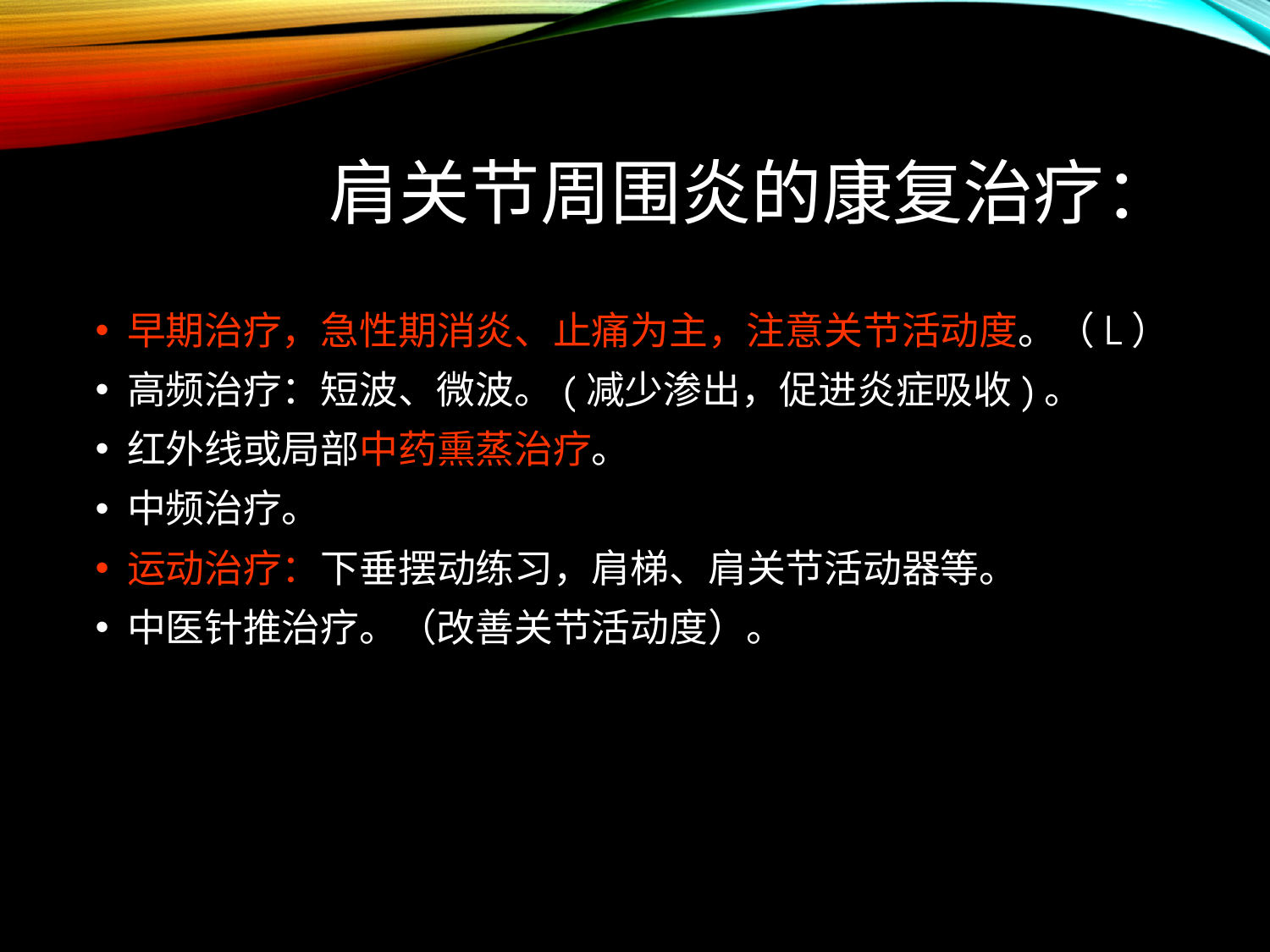

# 肩关节周围炎的康复治疗：
早期治疗，急性期消炎、止痛为主，注意关节活动度。（L）
高频治疗：短波、微波。(减少渗出，促进炎症吸收)。
红外线或局部中药熏蒸治疗。
中频治疗。
运动治疗：下垂摆动练习，肩梯、肩关节活动器等。
中医针推治疗。（改善关节活动度）。